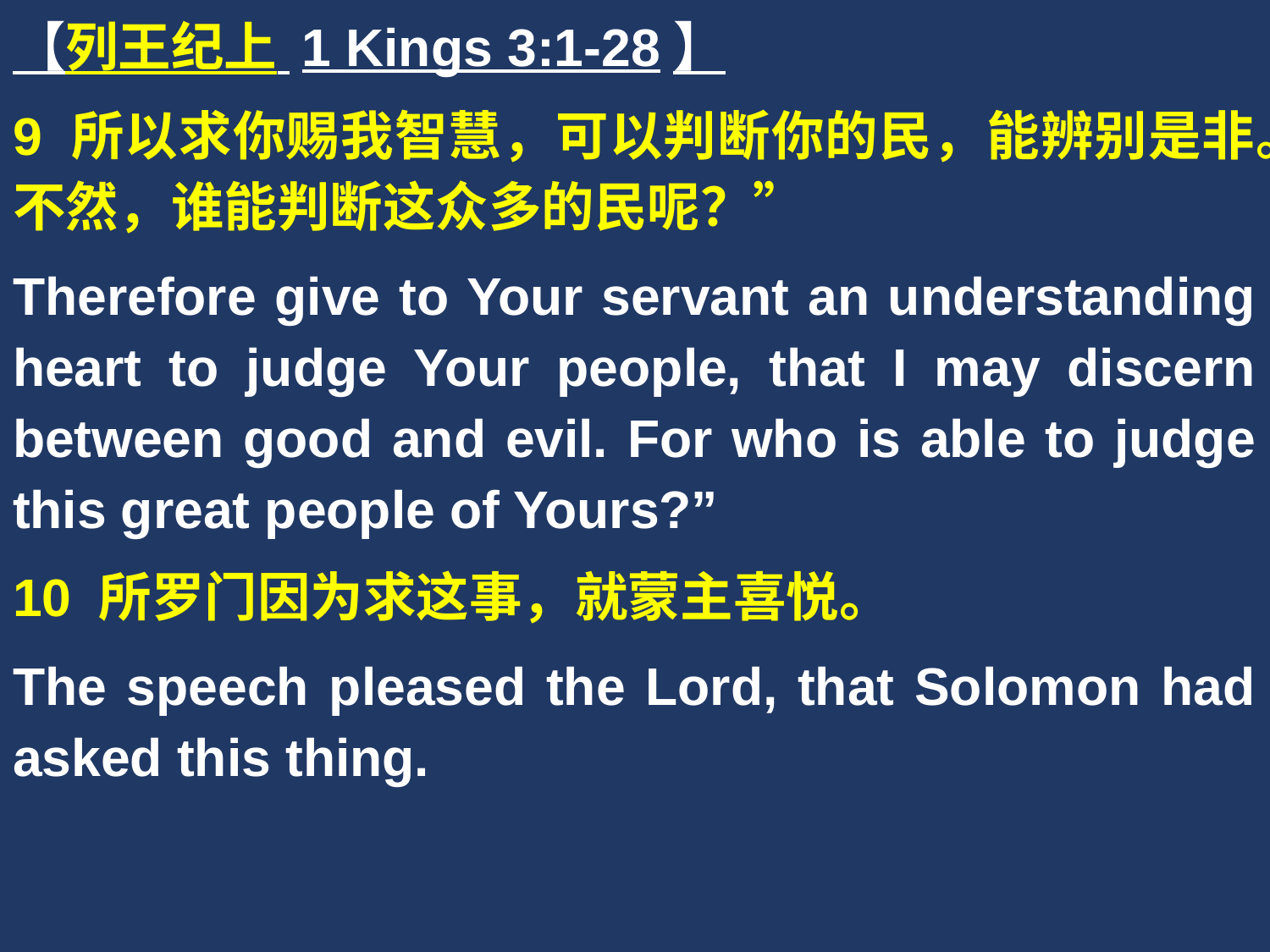

【列王纪上 1 Kings 3:1-28】
9 所以求你赐我智慧，可以判断你的民，能辨别是非。不然，谁能判断这众多的民呢？”
Therefore give to Your servant an understanding heart to judge Your people, that I may discern between good and evil. For who is able to judge this great people of Yours?”
10 所罗门因为求这事，就蒙主喜悦。
The speech pleased the Lord, that Solomon had asked this thing.